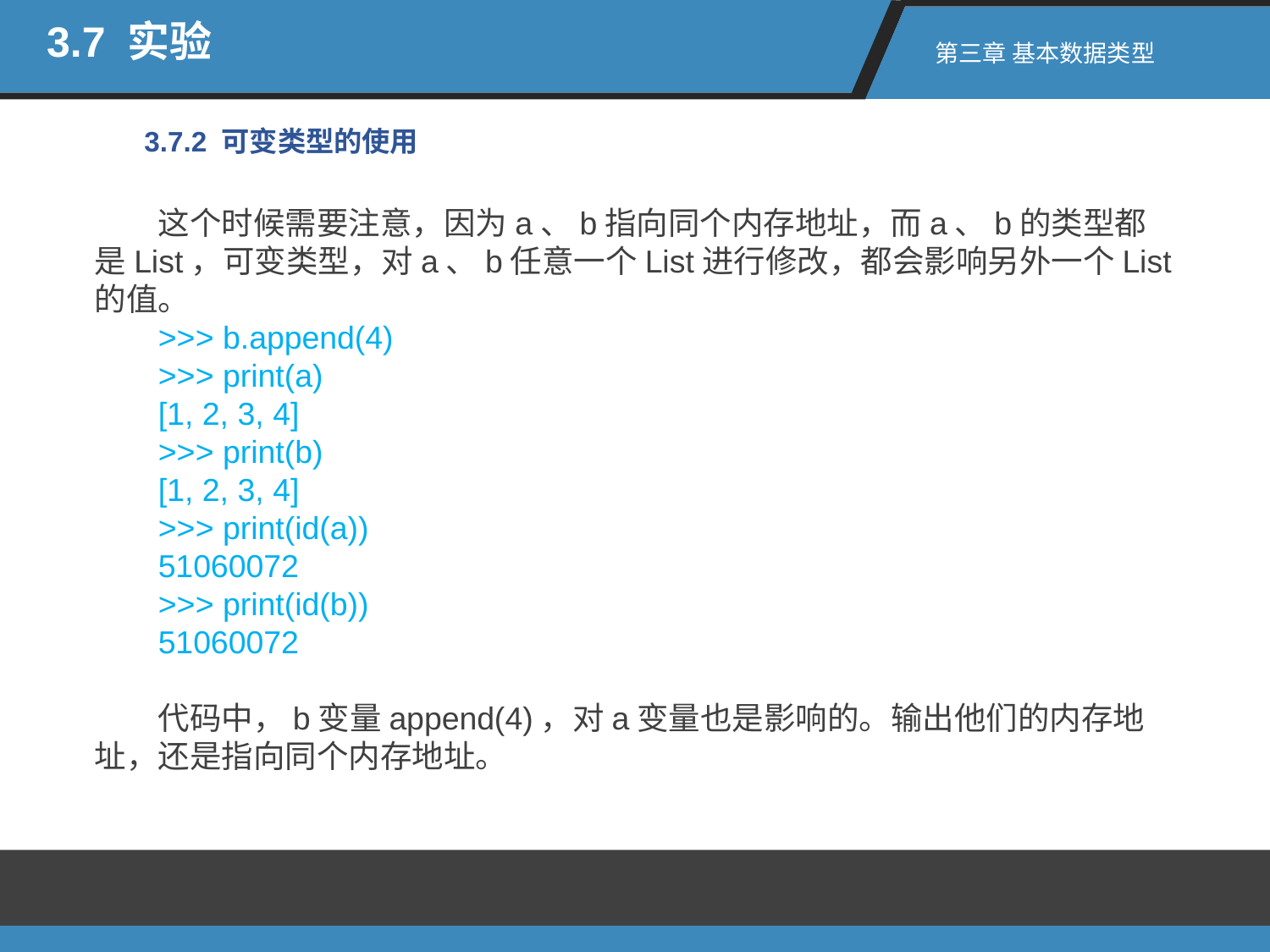

3.7 实验
第三章 基本数据类型
3.7.2 可变类型的使用
这个时候需要注意，因为a、b指向同个内存地址，而a、b的类型都是List，可变类型，对a、b任意一个List进行修改，都会影响另外一个List的值。
>>> b.append(4)
>>> print(a)
[1, 2, 3, 4]
>>> print(b)
[1, 2, 3, 4]
>>> print(id(a))
51060072
>>> print(id(b))
51060072

代码中，b变量append(4)，对a变量也是影响的。输出他们的内存地址，还是指向同个内存地址。